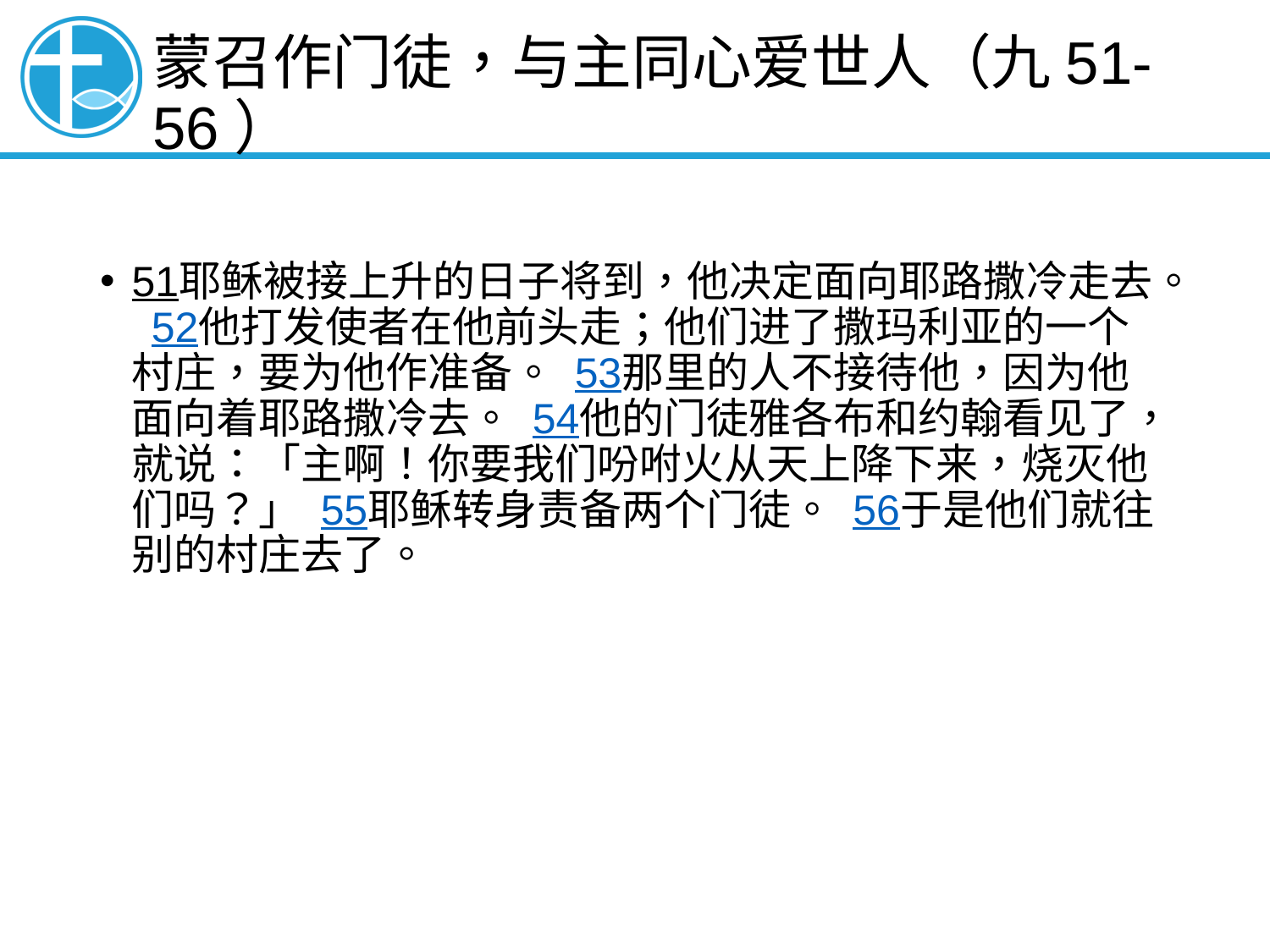

# 蒙召作门徒，与主同心爱世人（九51-56）
51耶稣被接上升的日子将到，他决定面向耶路撒冷走去。 52他打发使者在他前头走；他们进了撒玛利亚的一个村庄，要为他作准备。 53那里的人不接待他，因为他面向着耶路撒冷去。 54他的门徒雅各布和约翰看见了，就说：「主啊！你要我们吩咐火从天上降下来，烧灭他们吗？」 55耶稣转身责备两个门徒。 56于是他们就往别的村庄去了。